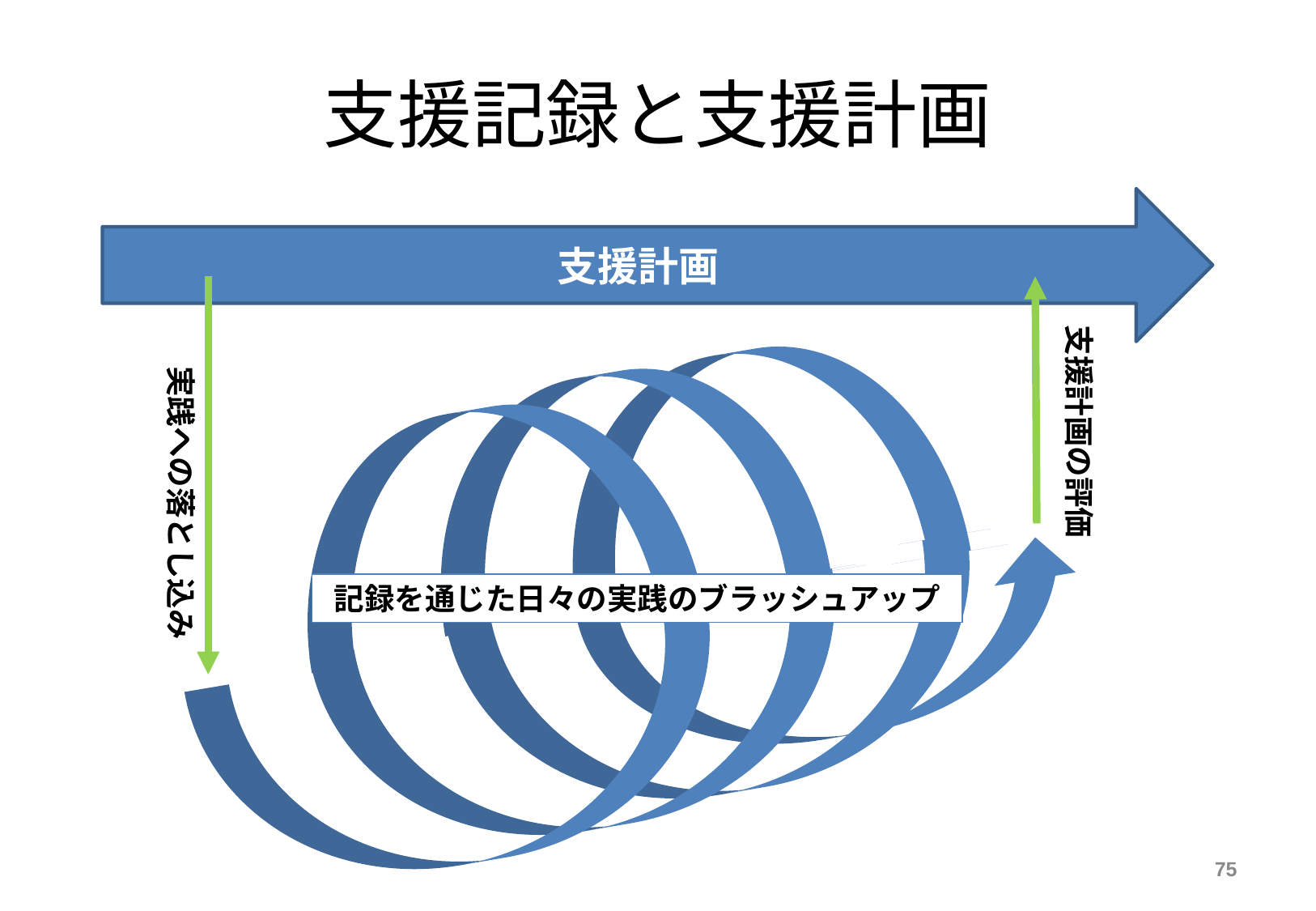

# 支援記録と支援計画
支援計画
支援計画の評価
実践への落とし込み

記録を通じた日々の実践のブラッシュアップ
75